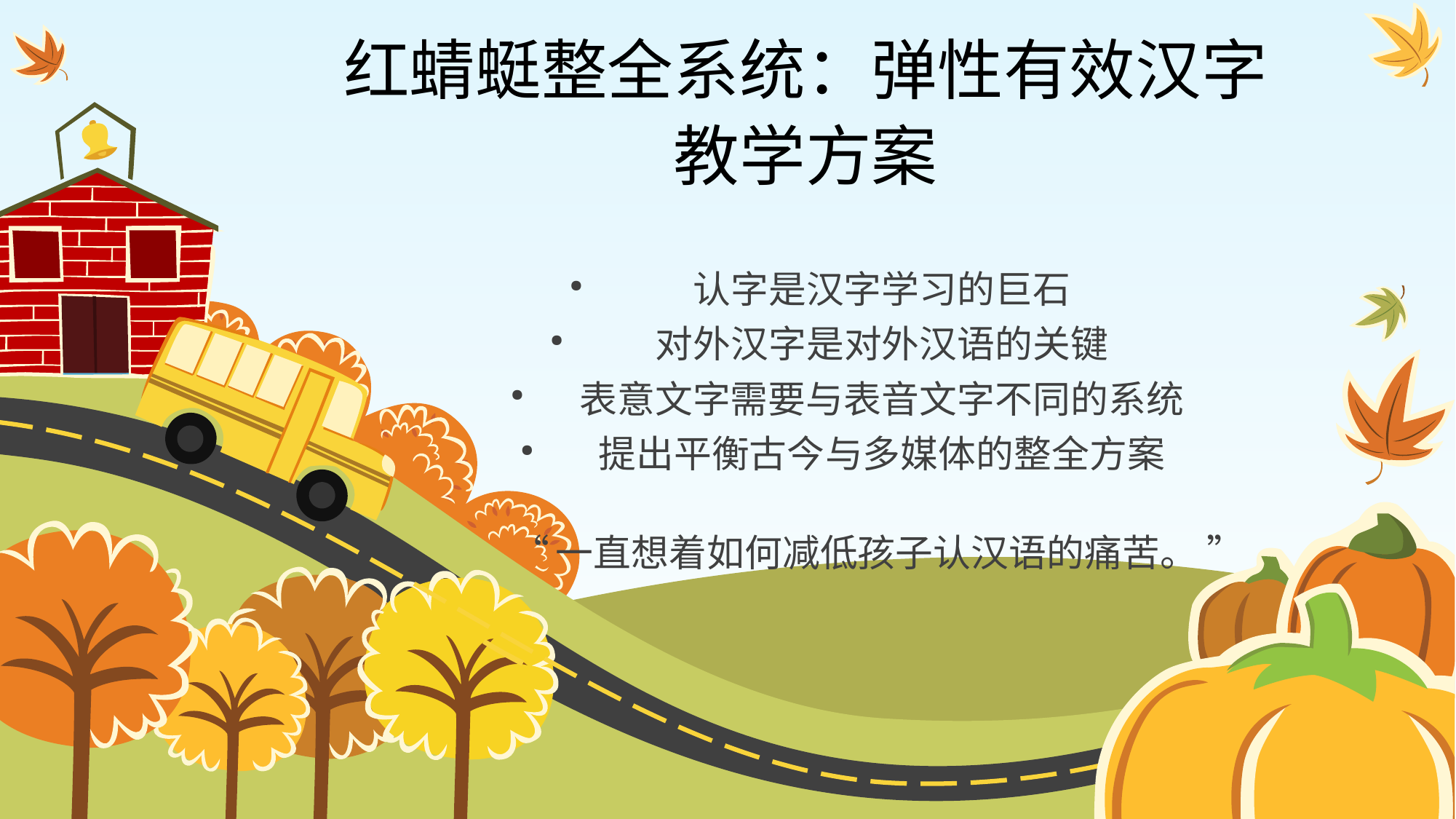

# 红蜻蜓整全系统：弹性有效汉字教学方案
认字是汉字学习的巨石
对外汉字是对外汉语的关键
表意文字需要与表音文字不同的系统
提出平衡古今与多媒体的整全方案

“一直想着如何减低孩子认汉语的痛苦。 ”